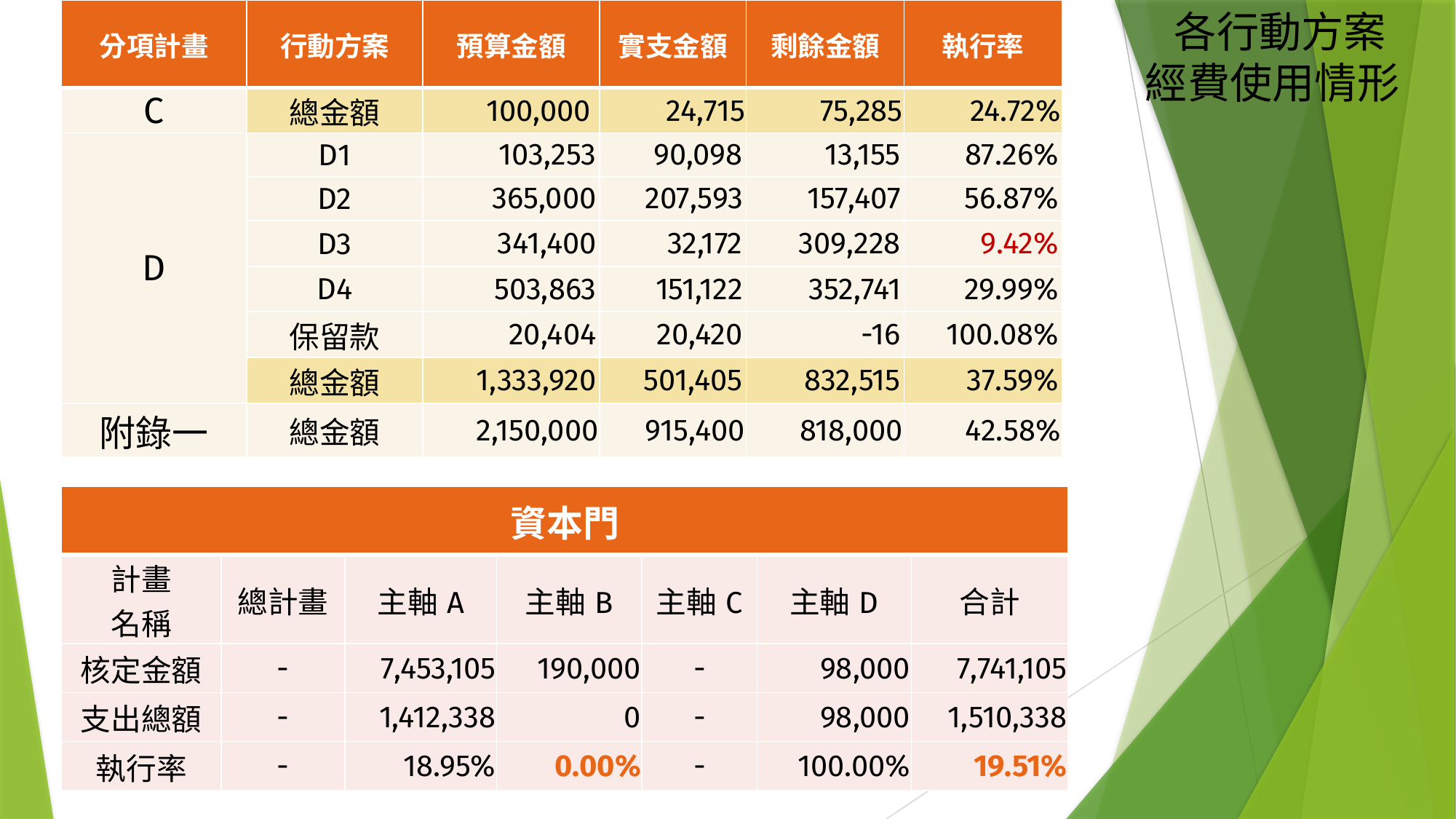

| 分項計畫 | 行動方案 | 預算金額 | 實支金額 | 剩餘金額 | 執行率 |
| --- | --- | --- | --- | --- | --- |
| C | 總金額 | 100,000 | 24,715 | 75,285 | 24.72% |
| D | D1 | 103,253 | 90,098 | 13,155 | 87.26% |
|  | D2 | 365,000 | 207,593 | 157,407 | 56.87% |
|  | D3 | 341,400 | 32,172 | 309,228 | 9.42% |
|  | D4 | 503,863 | 151,122 | 352,741 | 29.99% |
|  | 保留款 | 20,404 | 20,420 | -16 | 100.08% |
|  | 總金額 | 1,333,920 | 501,405 | 832,515 | 37.59% |
| 附錄一 | 總金額 | 2,150,000 | 915,400 | 818,000 | 42.58% |
  各行動方案
經費使用情形
| 資本門 |  |  |  |  |  |  |
| --- | --- | --- | --- | --- | --- | --- |
| 計畫 名稱 | 總計畫 | 主軸A | 主軸B | 主軸C | 主軸D | 合計 |
| 核定金額 | - | 7,453,105 | 190,000 | - | 98,000 | 7,741,105 |
| 支出總額 | - | 1,412,338 | 0 | - | 98,000 | 1,510,338 |
| 執行率 | - | 18.95% | 0.00% | - | 100.00% | 19.51% |